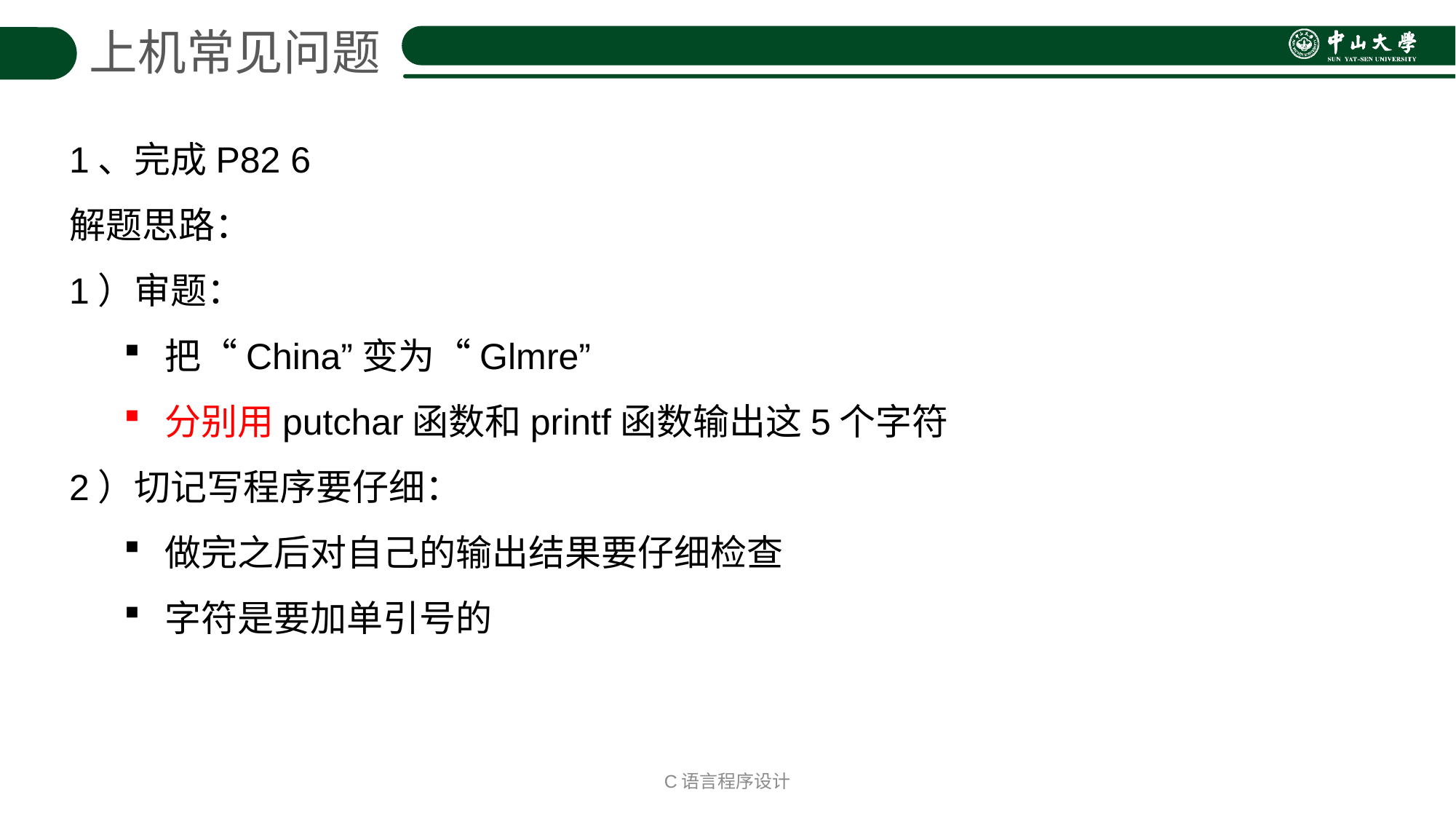

上机常见问题
1、完成P82 6
解题思路：
1）审题：
把“China”变为“Glmre”
分别用putchar函数和printf函数输出这5个字符
2）切记写程序要仔细：
做完之后对自己的输出结果要仔细检查
字符是要加单引号的

C语言程序设计
8